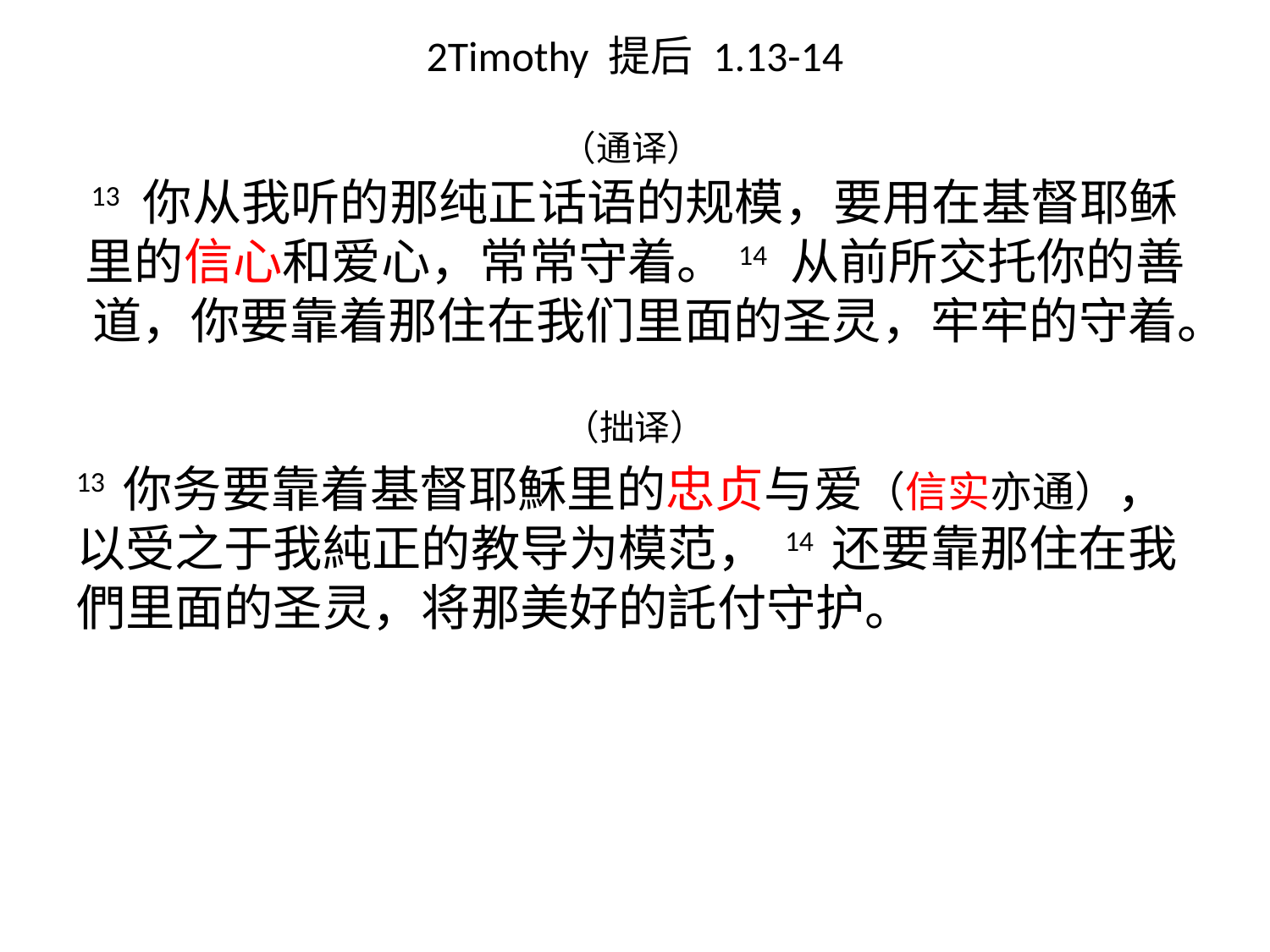

# 2Timothy 提后 1.13-14
（通译）
13 你从我听的那纯正话语的规模，要用在基督耶稣里的信心和爱心，常常守着。14 从前所交托你的善道，你要靠着那住在我们里面的圣灵，牢牢的守着。

（拙译）
13 你务要靠着基督耶穌里的忠贞与爱（信实亦通），以受之于我純正的教导为模范， 14 还要靠那住在我們里面的圣灵，将那美好的託付守护。